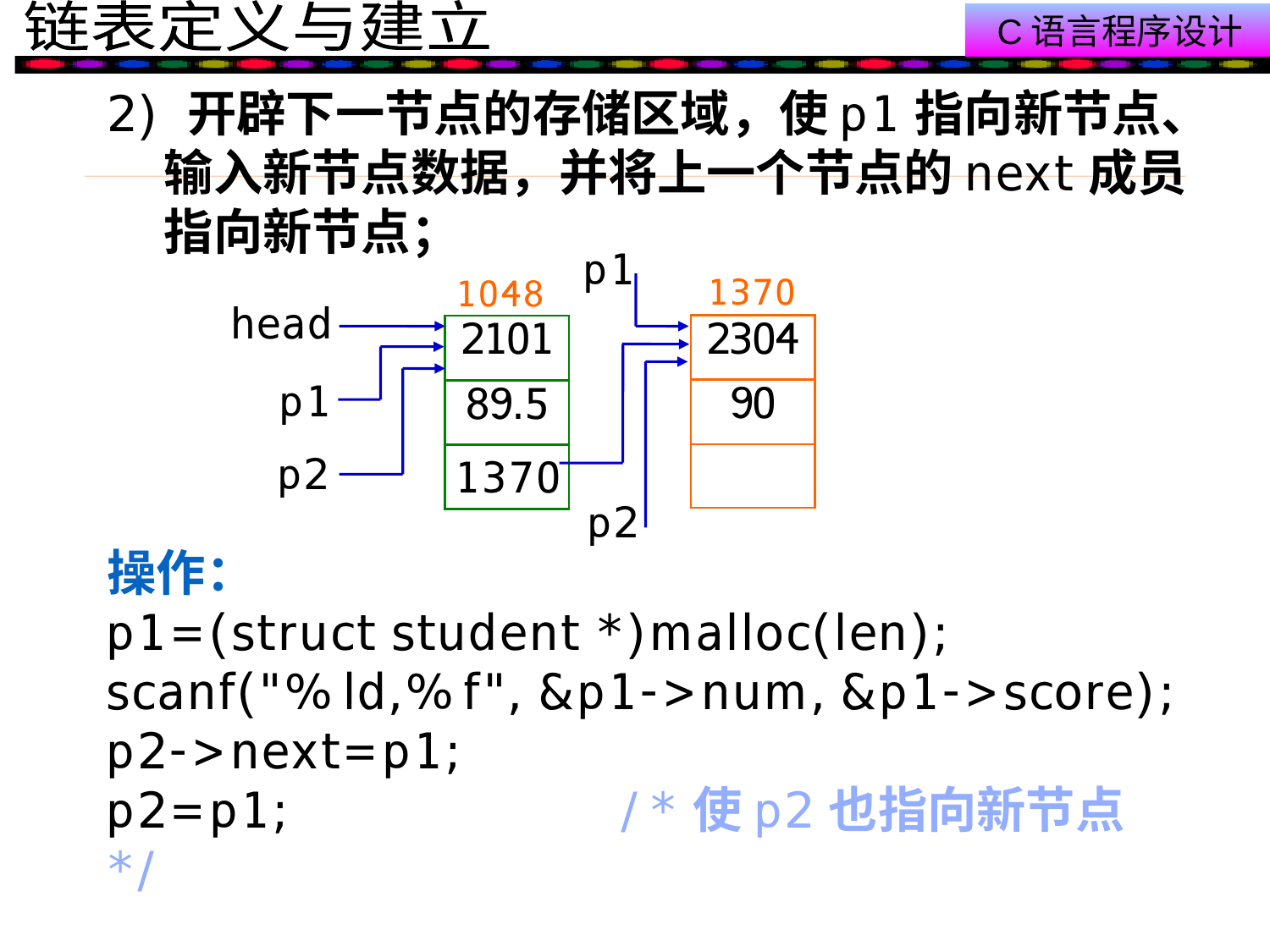

2) 开辟下一节点的存储区域，使p1指向新节点、
    输入新节点数据，并将上一个节点的next成员
    指向新节点；
p1
 1370
1048

head
| 2304 |
| --- |
| 90 |
|  |
| 2101 |
| --- |
| 89.5 |
|  |

p1

p2

p2
1370
操作：
p1=(struct student *)malloc(len);
scanf("%ld,%f", &p1->num, &p1->score);
p2->next=p1;
p2=p1;                       /*使p2也指向新节点*/